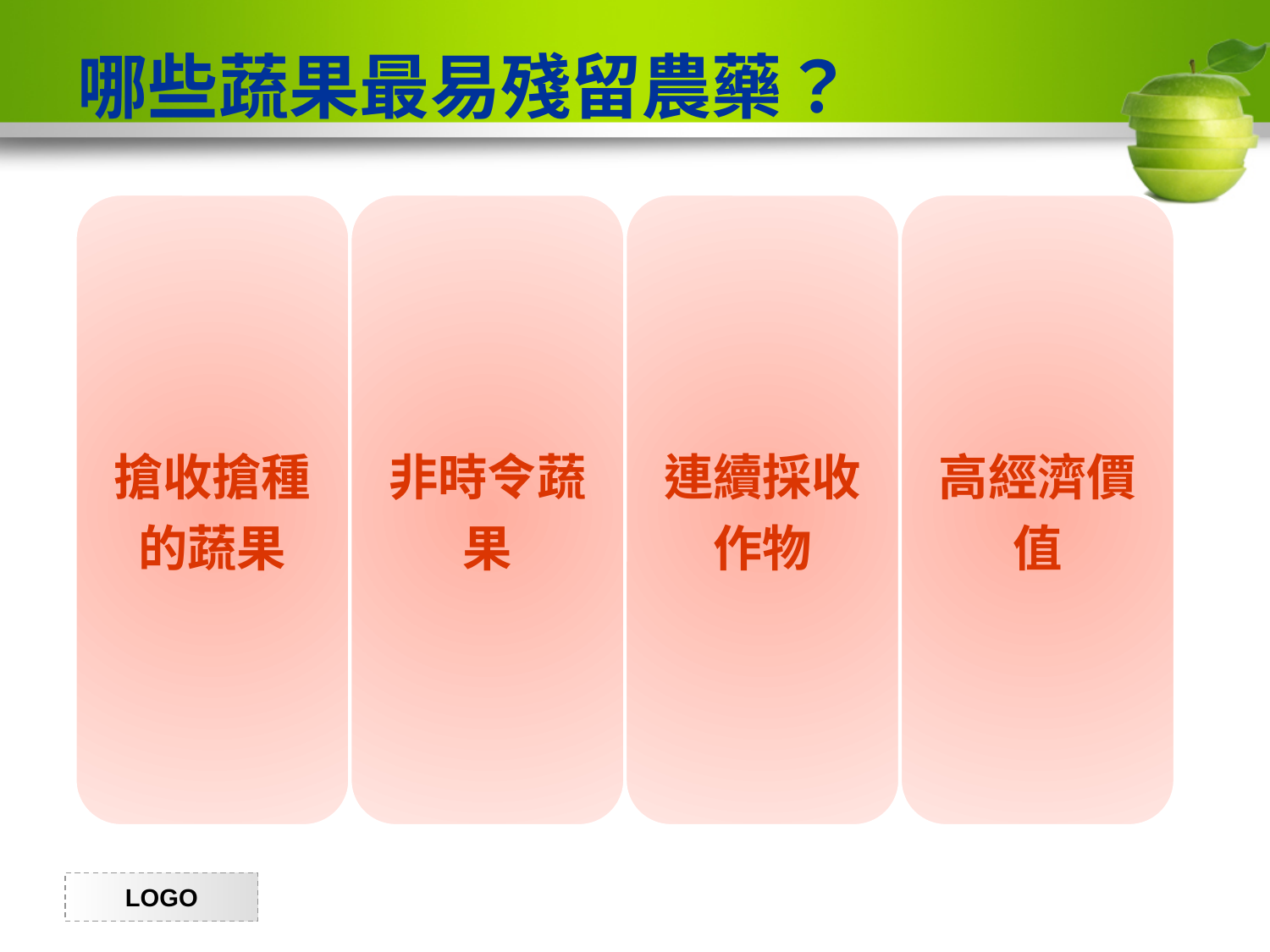

# 哪些蔬果最易殘留農藥？
搶收搶種的蔬果
連續採收作物
高經濟價值
非時令蔬果